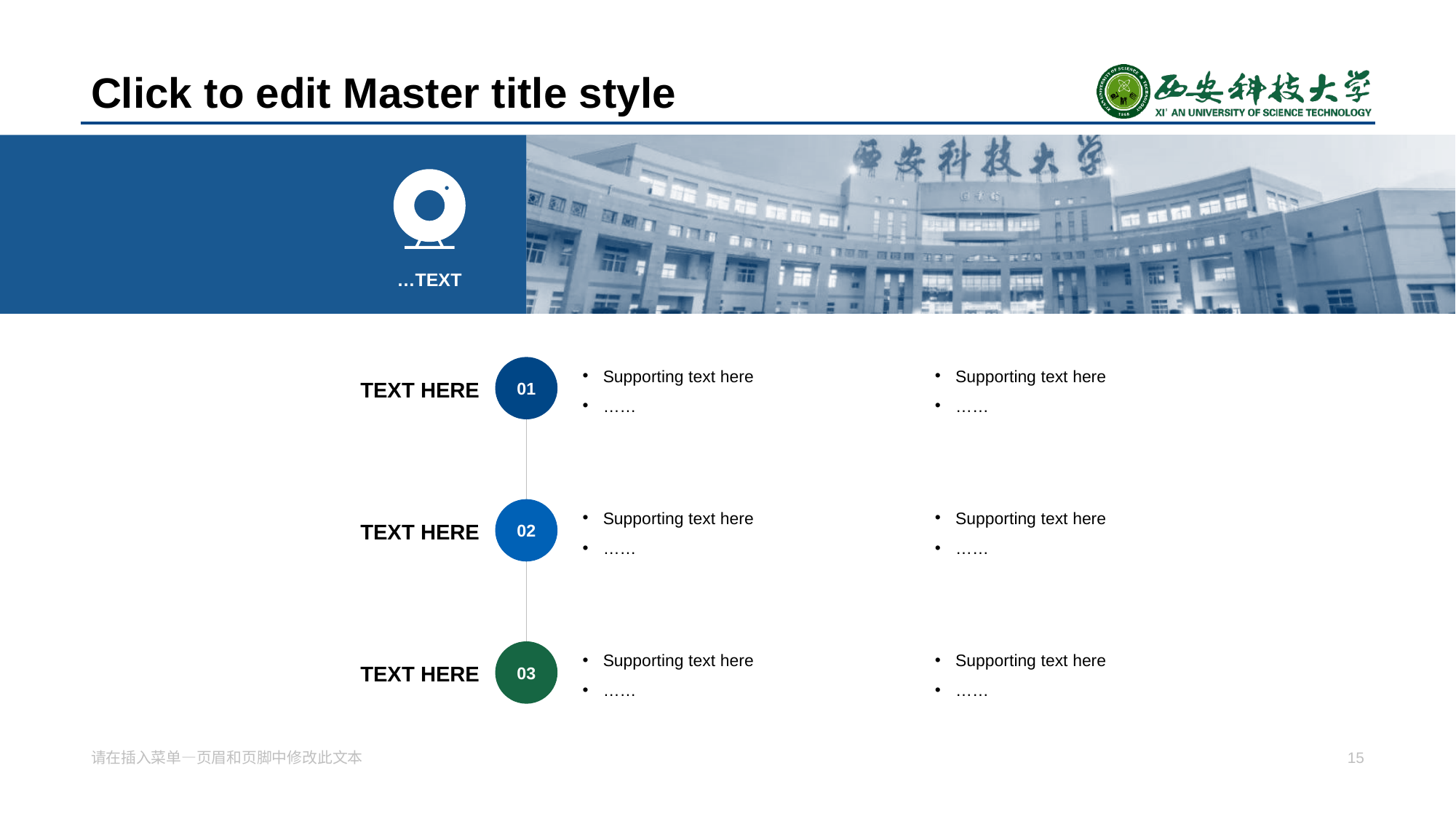

# Click to edit Master title style

…TEXT
Supporting text here
……
Supporting text here
……
01
TEXT HERE
Supporting text here
……
Supporting text here
……
02
TEXT HERE
Supporting text here
……
Supporting text here
……
03
TEXT HERE
请在插入菜单—页眉和页脚中修改此文本
15